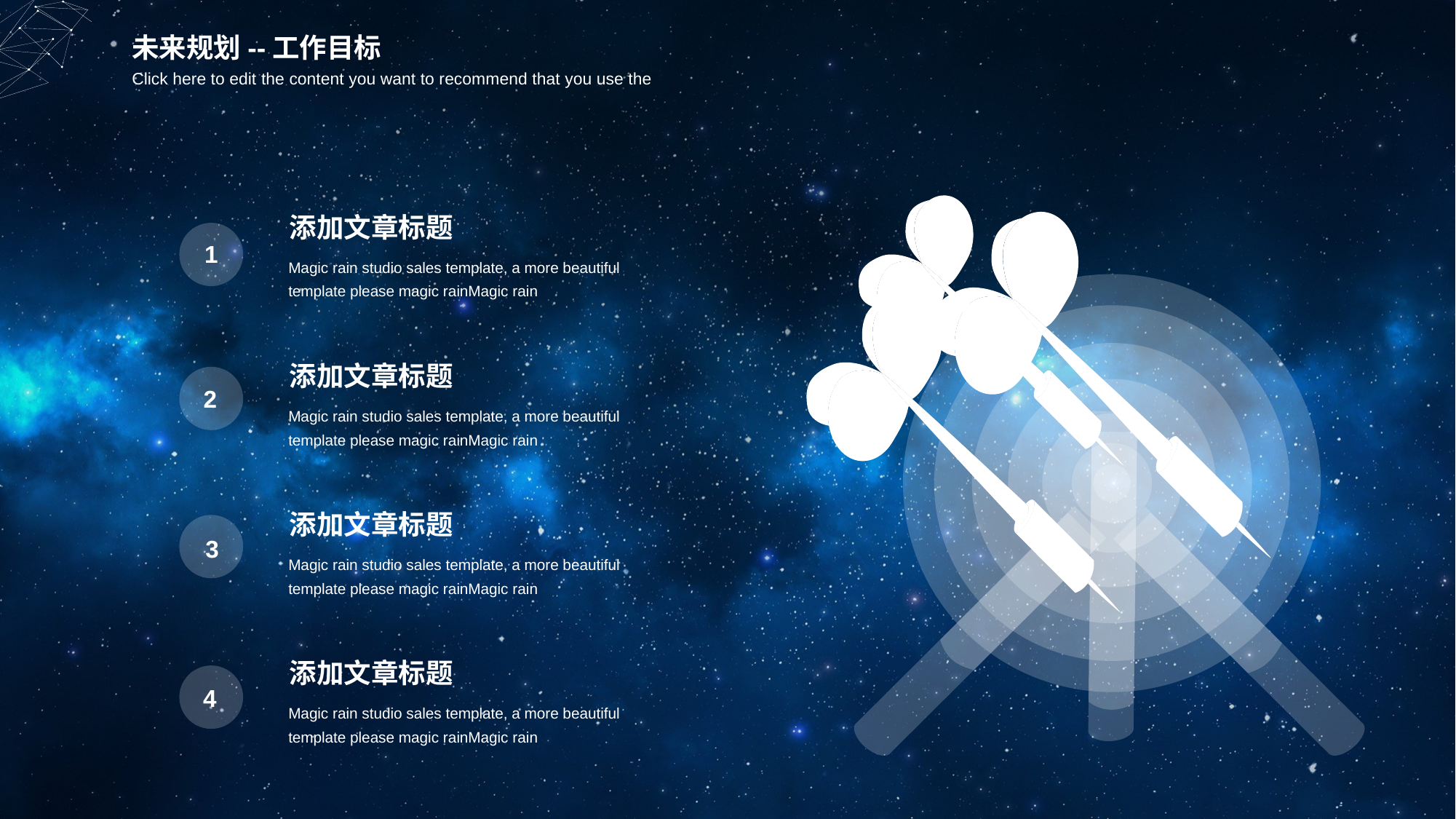

未来规划--工作目标
Click here to edit the content you want to recommend that you use the

添加文章标题
Magic rain studio sales template, a more beautiful template please magic rainMagic rain

1

添加文章标题
Magic rain studio sales template, a more beautiful template please magic rainMagic rain

2
添加文章标题
Magic rain studio sales template, a more beautiful template please magic rainMagic rain

3
添加文章标题
Magic rain studio sales template, a more beautiful template please magic rainMagic rain

4